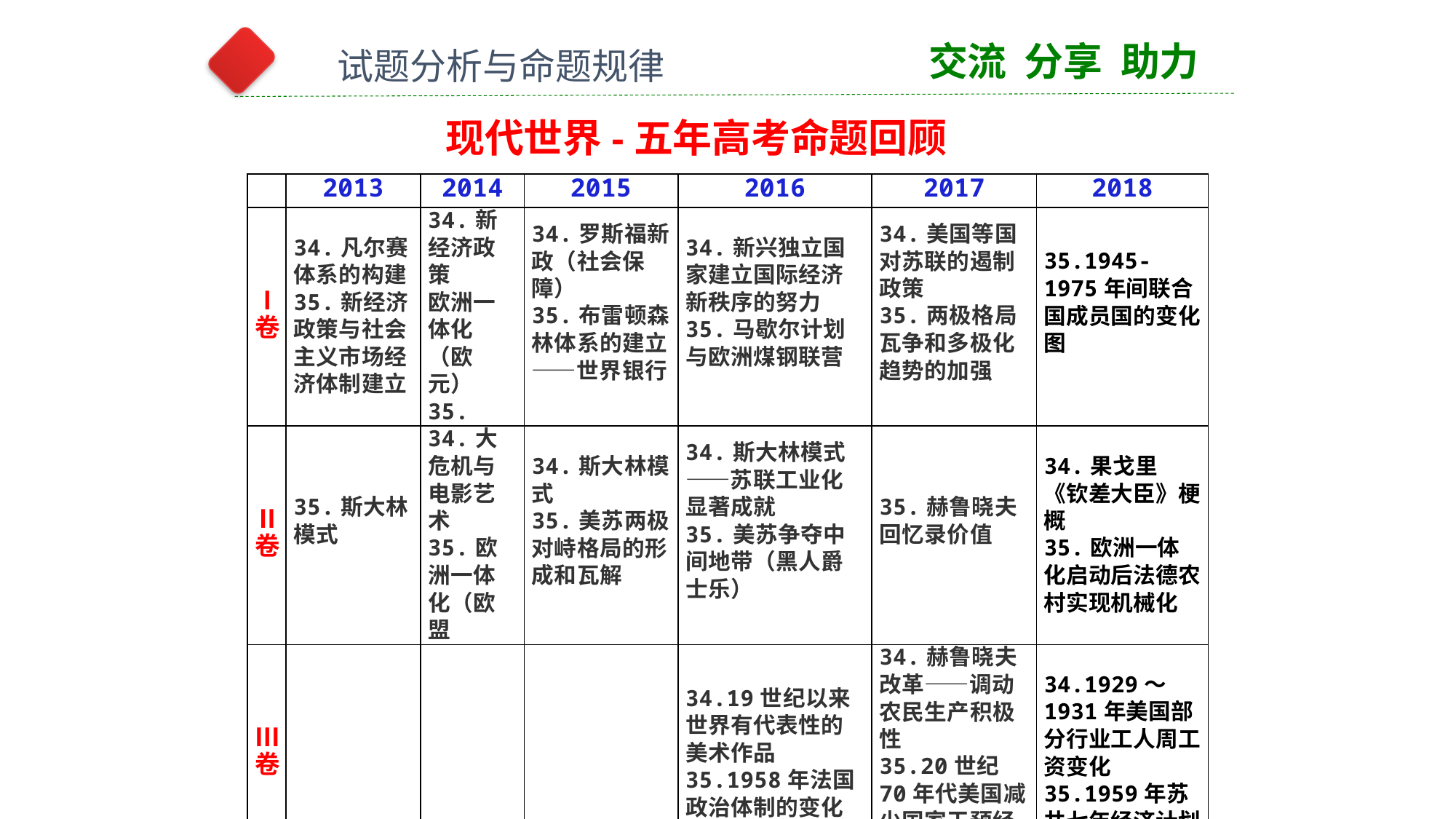

交流  分享  助力

试题分析与命题规律
现代世界-五年高考命题回顾
|  | 2013 | 2014 | 2015 | 2016 | 2017 | 2018 |
| --- | --- | --- | --- | --- | --- | --- |
| Ⅰ卷 | 34.凡尔赛体系的构建 35.新经济政策与社会主义市场经济体制建立 | 34.新经济政策 欧洲一体化（欧元） 35. | 34.罗斯福新政（社会保障） 35.布雷顿森林体系的建立——世界银行 | 34.新兴独立国家建立国际经济新秩序的努力 35.马歇尔计划与欧洲煤钢联营 | 34.美国等国对苏联的遏制政策 35.两极格局瓦争和多极化趋势的加强 | 35.1945-1975年间联合国成员国的变化图 |
| Ⅱ卷 | 35.斯大林模式 | 34.大危机与电影艺术 35.欧洲一体化（欧盟 | 34.斯大林模式 35.美苏两极对峙格局的形成和瓦解 | 34.斯大林模式——苏联工业化显著成就 35.美苏争夺中间地带（黑人爵士乐） | 35.赫鲁晓夫回忆录价值 | 34.果戈里《钦差大臣》梗概 35.欧洲一体化启动后法德农村实现机械化 |
| Ⅲ卷 |  |  |  | 34.19世纪以来世界有代表性的美术作品 35.1958年法国政治体制的变化 | 34.赫鲁晓夫改革——调动农民生产积极性 35.20世纪70年代美国减少国家干预经济 | 34.1929～1931年美国部分行业工人周工资变化 35.1959年苏共七年经济计划 |